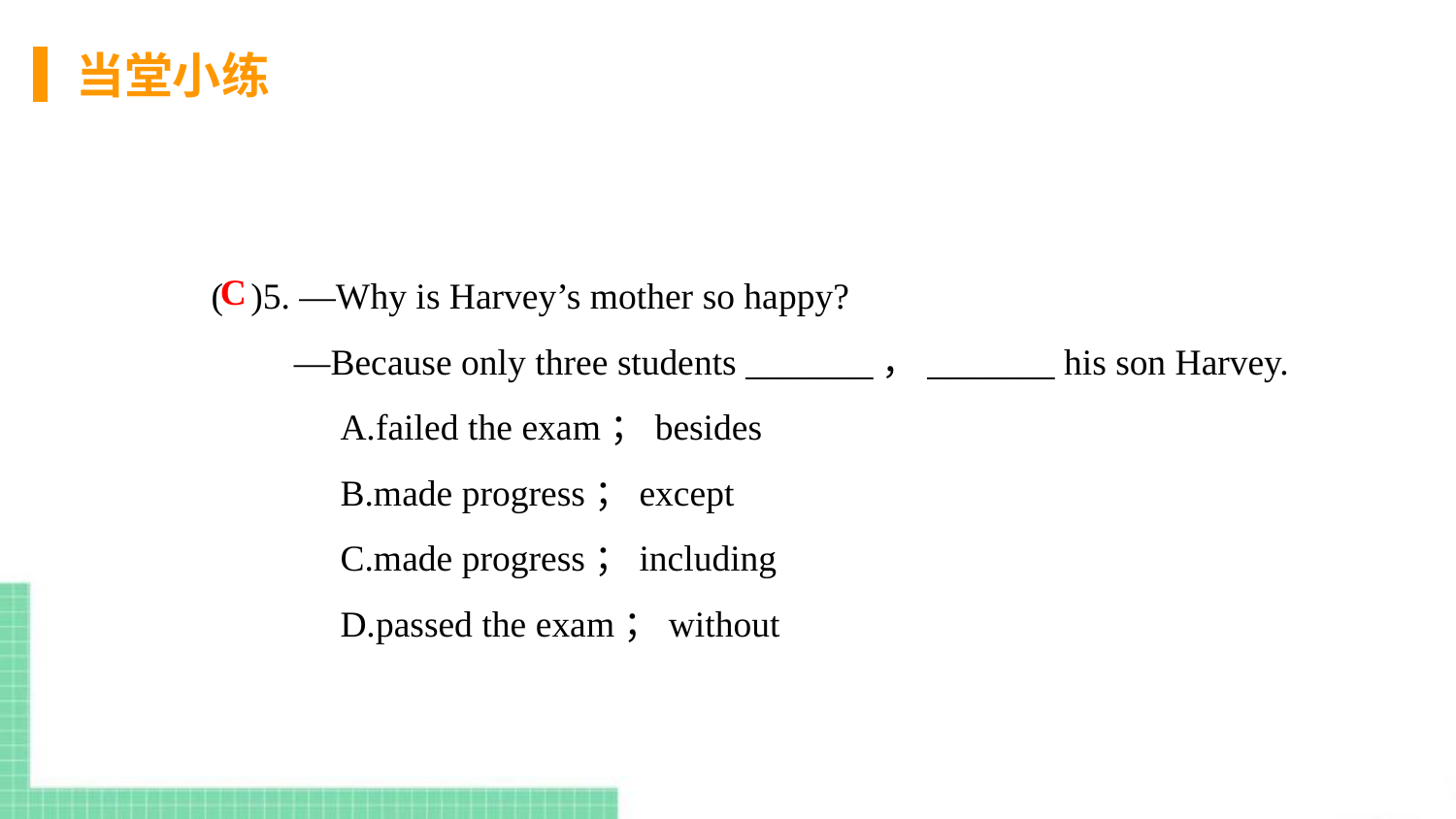

当堂小练

(   )5. —Why is Harvey’s mother so happy?
         —Because only three students _______，_______ his son Harvey.
              A.failed the exam；besides
              B.made progress；except
              C.made progress；including
              D.passed the exam；without
C